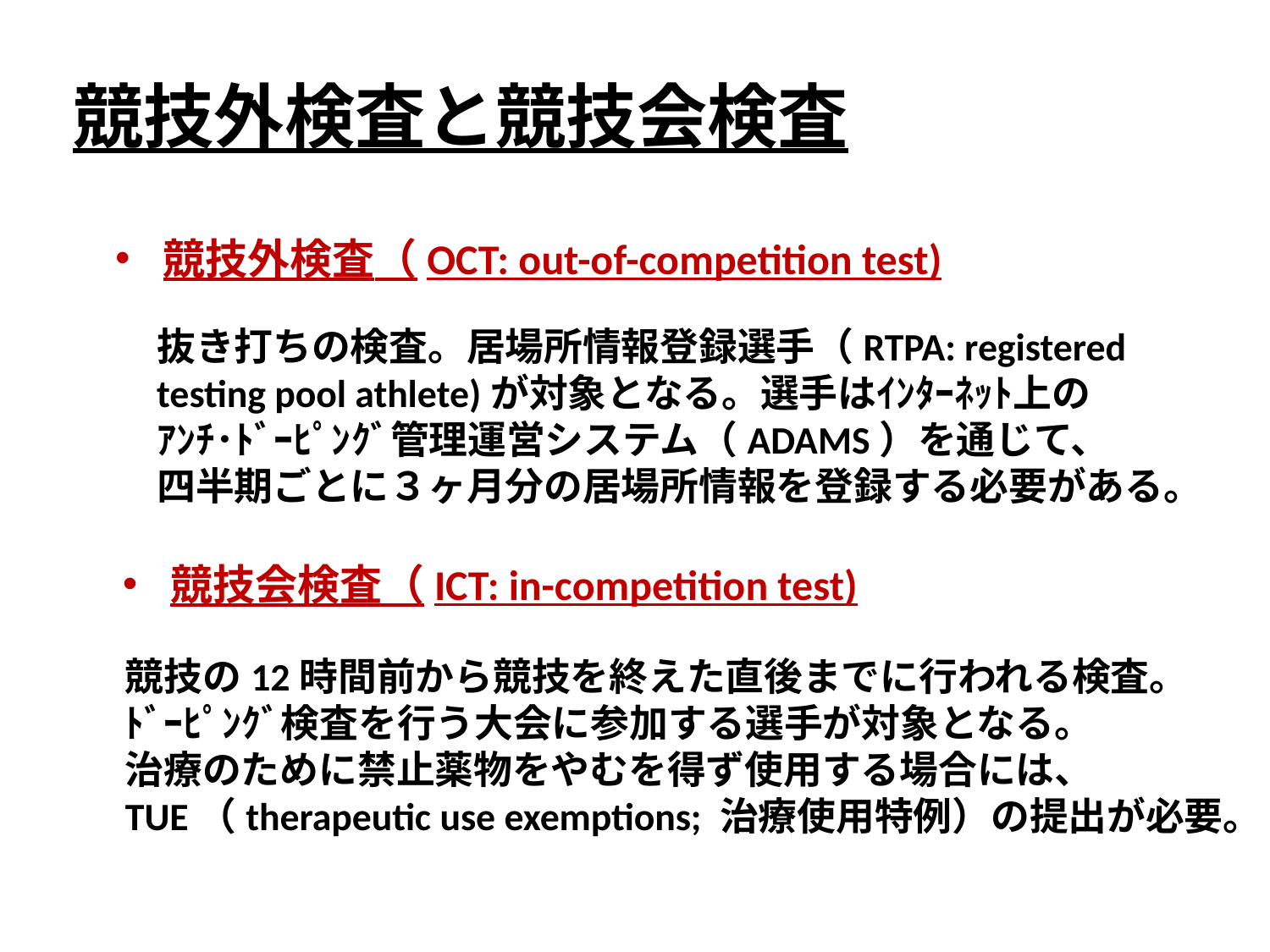

競技外検査と競技会検査
競技外検査（OCT: out-of-competition test)
抜き打ちの検査。居場所情報登録選手（RTPA: registered
testing pool athlete)が対象となる。選手はｲﾝﾀｰﾈｯﾄ上の
ｱﾝﾁ･ﾄﾞｰﾋﾟﾝｸﾞ管理運営システム（ADAMS）を通じて、
四半期ごとに３ヶ月分の居場所情報を登録する必要がある。
競技会検査（ICT: in-competition test)
競技の12時間前から競技を終えた直後までに行われる検査。
ﾄﾞｰﾋﾟﾝｸﾞ検査を行う大会に参加する選手が対象となる。
治療のために禁止薬物をやむを得ず使用する場合には、
TUE（therapeutic use exemptions; 治療使用特例）の提出が必要。